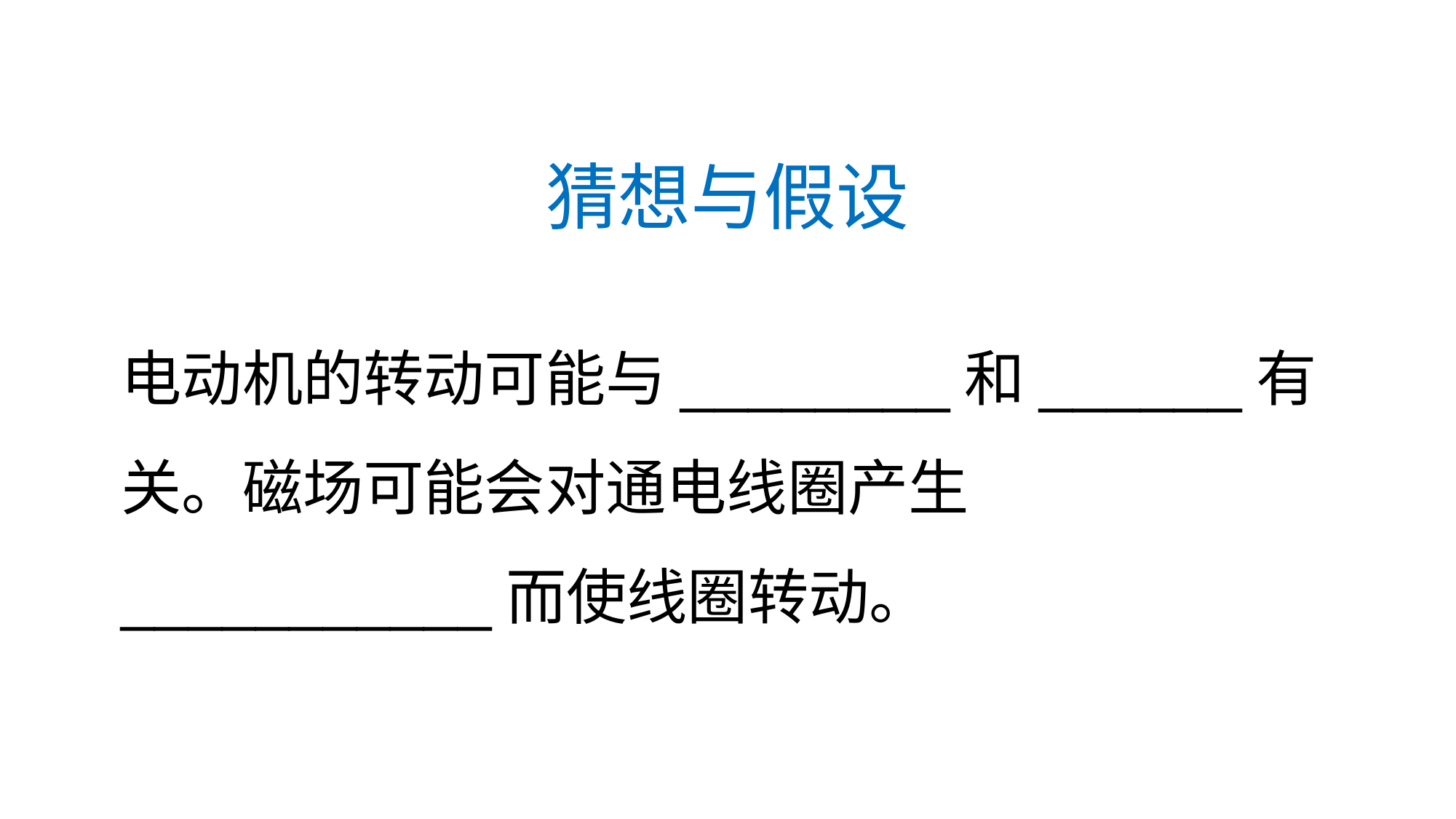

猜想与假设

电动机的转动可能与________和______有关。磁场可能会对通电线圈产生___________而使线圈转动。